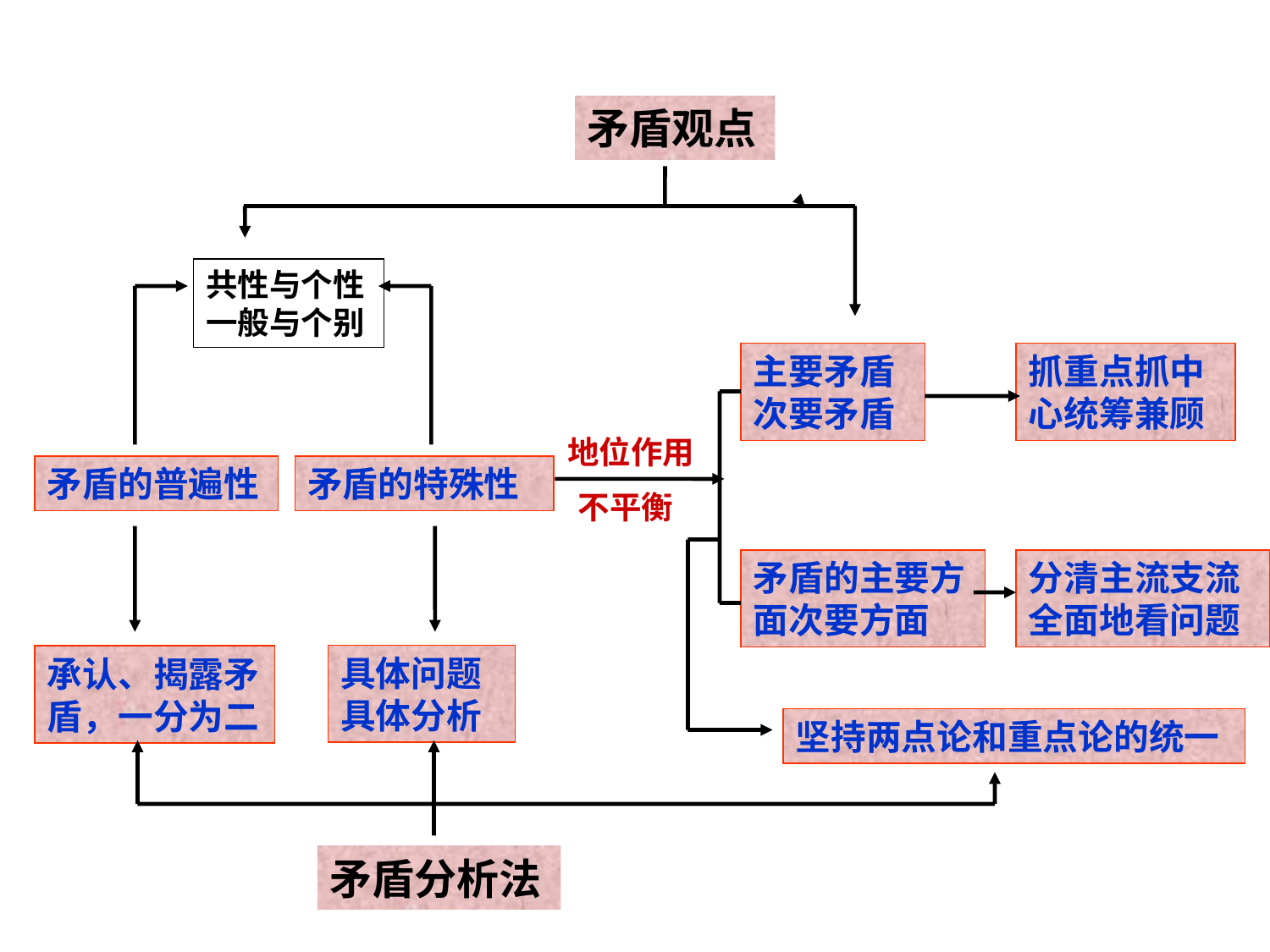

矛盾观点

共性与个性一般与个别

主要矛盾次要矛盾
抓重点抓中心统筹兼顾

地位作用

不平衡
矛盾的普遍性
矛盾的特殊性

矛盾的主要方面次要方面
分清主流支流全面地看问题

具体问题具体分析
承认、揭露矛盾，一分为二
坚持两点论和重点论的统一

矛盾分析法